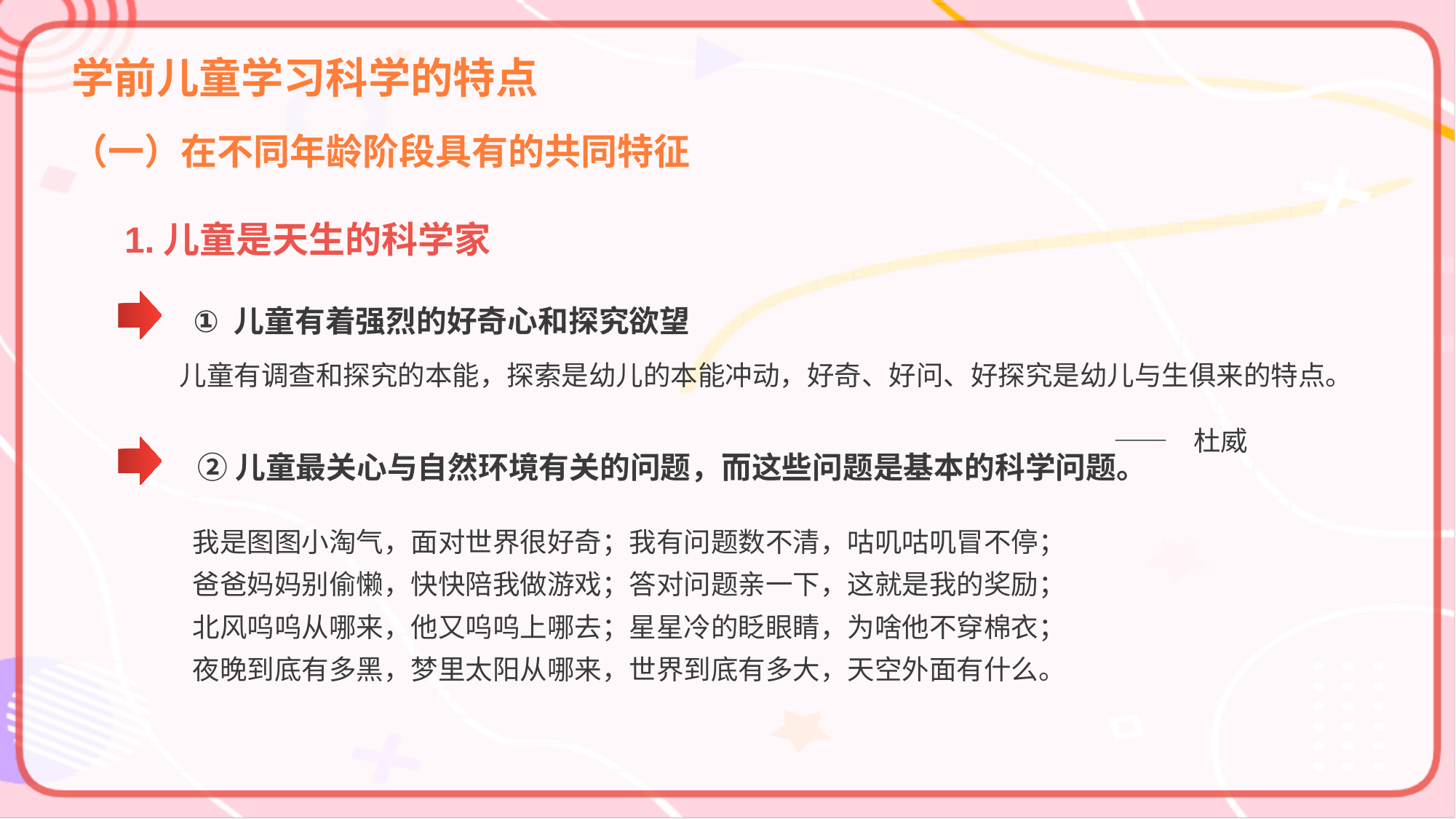

学前儿童学习科学的特点
（一）在不同年龄阶段具有的共同特征
1.儿童是天生的科学家
儿童有着强烈的好奇心和探究欲望

儿童有调查和探究的本能，探索是幼儿的本能冲动，好奇、好问、好探究是幼儿与生俱来的特点。

                                                                                                                                                       ——   杜威
②儿童最关心与自然环境有关的问题，而这些问题是基本的科学问题。

我是图图小淘气，面对世界很好奇；我有问题数不清，咕叽咕叽冒不停；
爸爸妈妈别偷懒，快快陪我做游戏；答对问题亲一下，这就是我的奖励；
北风呜呜从哪来，他又呜呜上哪去；星星冷的眨眼睛，为啥他不穿棉衣；
夜晚到底有多黑，梦里太阳从哪来，世界到底有多大，天空外面有什么。